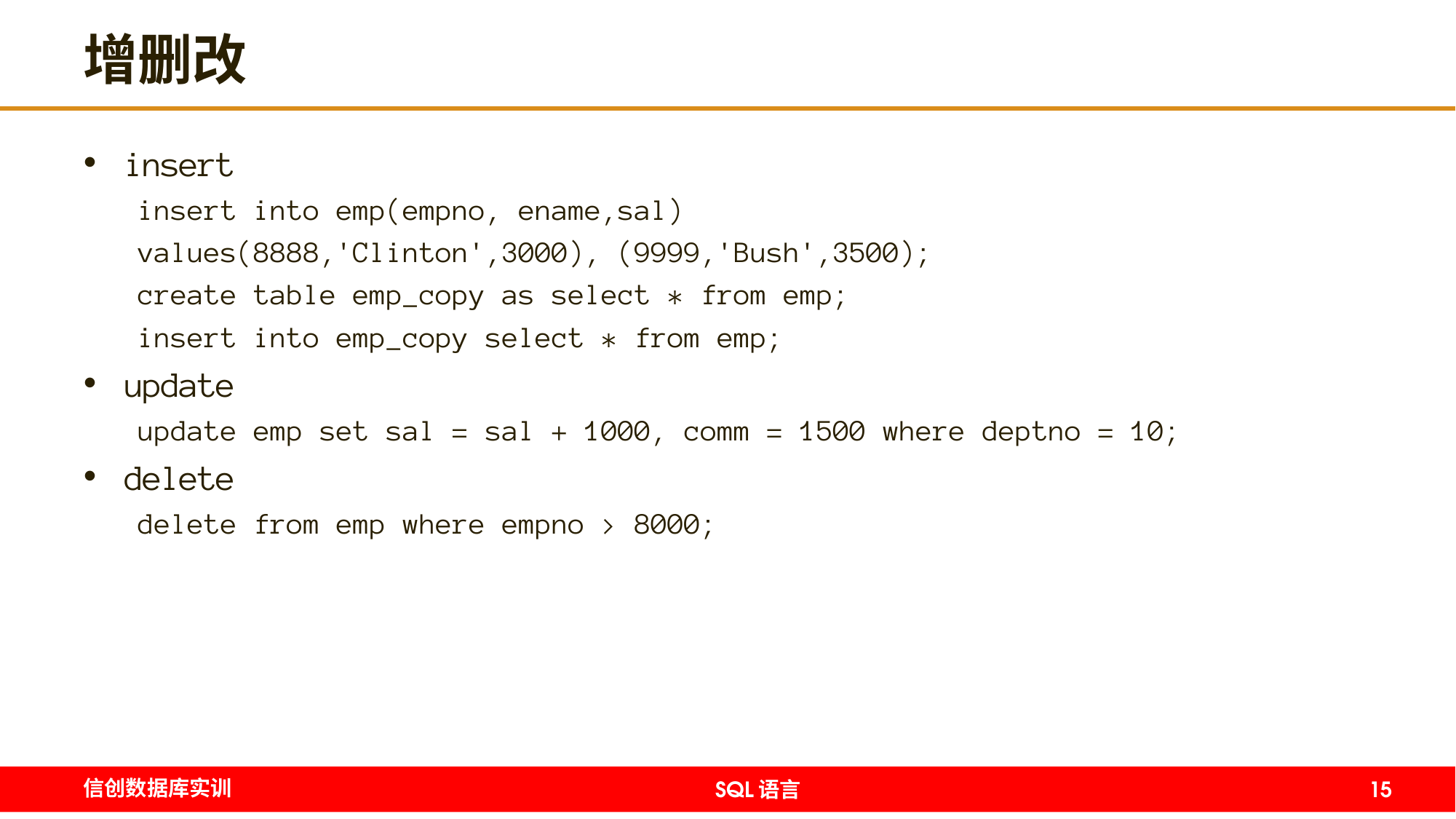

# 增删改
insert
insert into emp(empno, ename,sal)
values(8888,'Clinton',3000), (9999,'Bush',3500);
create table emp_copy as select * from emp;
insert into emp_copy select * from emp;
update
update emp set sal = sal + 1000, comm = 1500 where deptno = 10;
delete
delete from emp where empno > 8000;